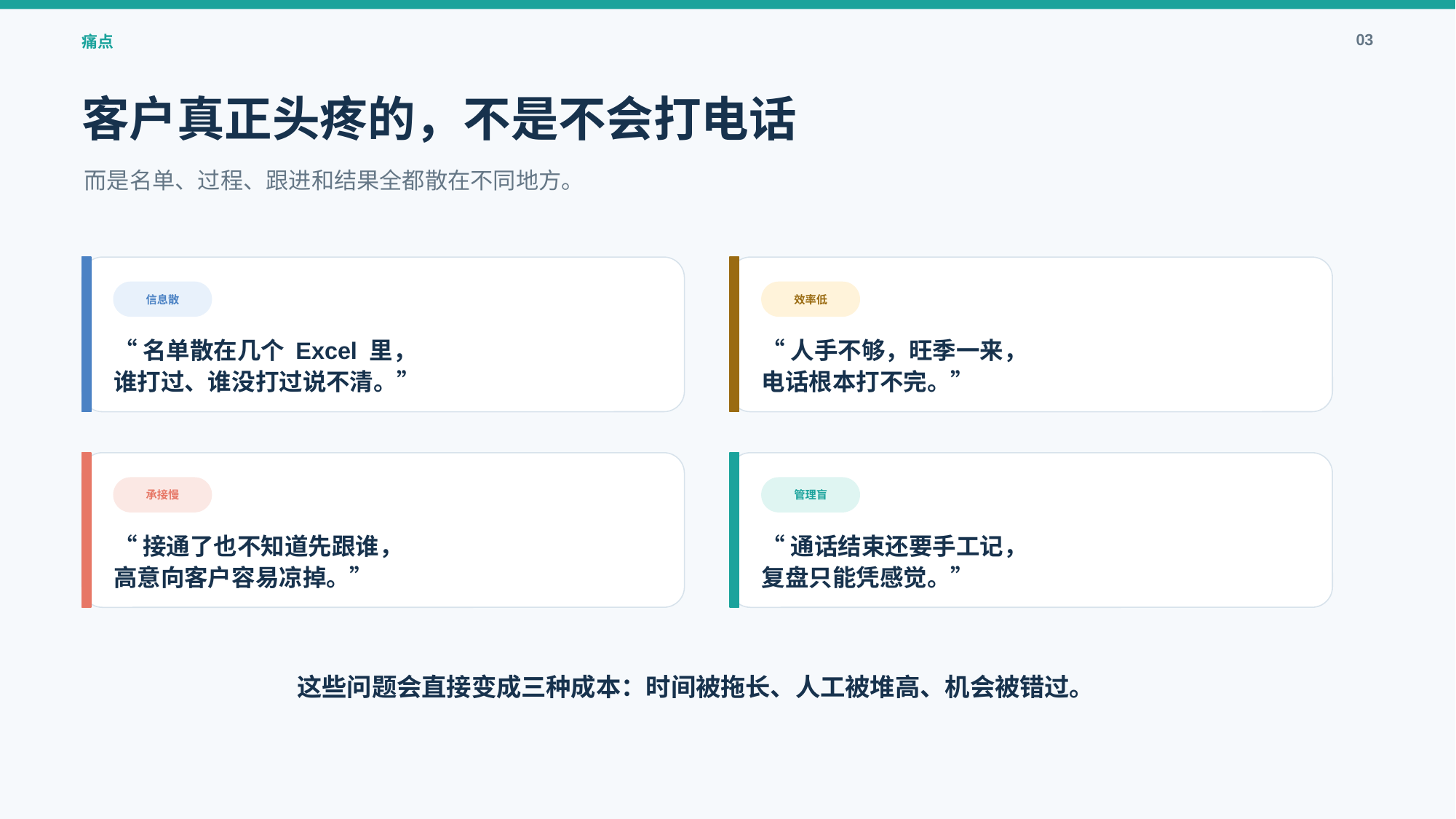

03
痛点
客户真正头疼的，不是不会打电话
而是名单、过程、跟进和结果全都散在不同地方。

信息散
效率低
“名单散在几个 Excel 里，
谁打过、谁没打过说不清。”
“人手不够，旺季一来，
电话根本打不完。”

承接慢
管理盲
“接通了也不知道先跟谁，
高意向客户容易凉掉。”
“通话结束还要手工记，
复盘只能凭感觉。”
这些问题会直接变成三种成本：时间被拖长、人工被堆高、机会被错过。